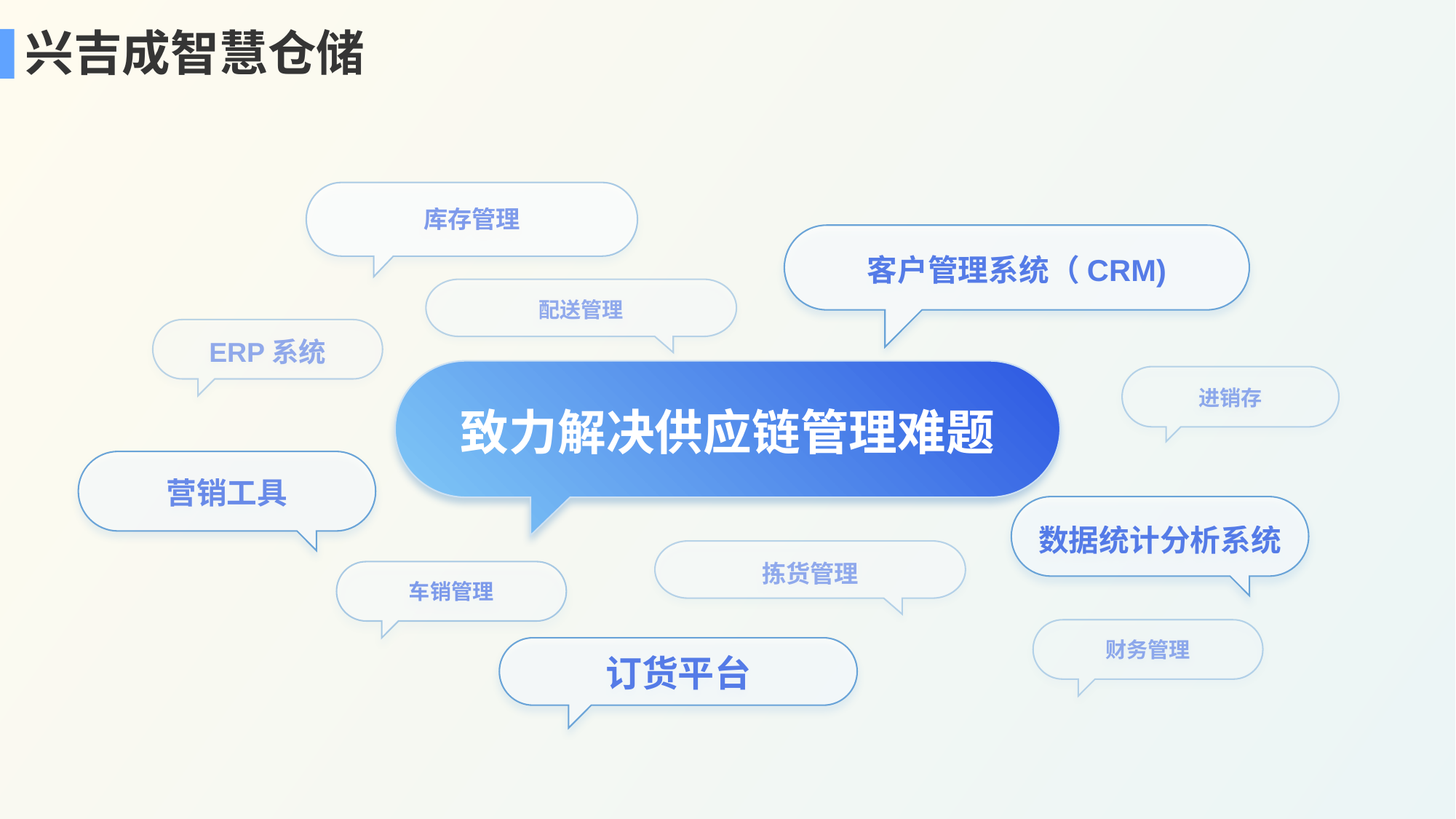

兴吉成智慧仓储

库存管理
客户管理系统（CRM)
配送管理
ERP系统
致力解决供应链管理难题
进销存
营销工具
数据统计分析系统
拣货管理
车销管理
财务管理
订货平台